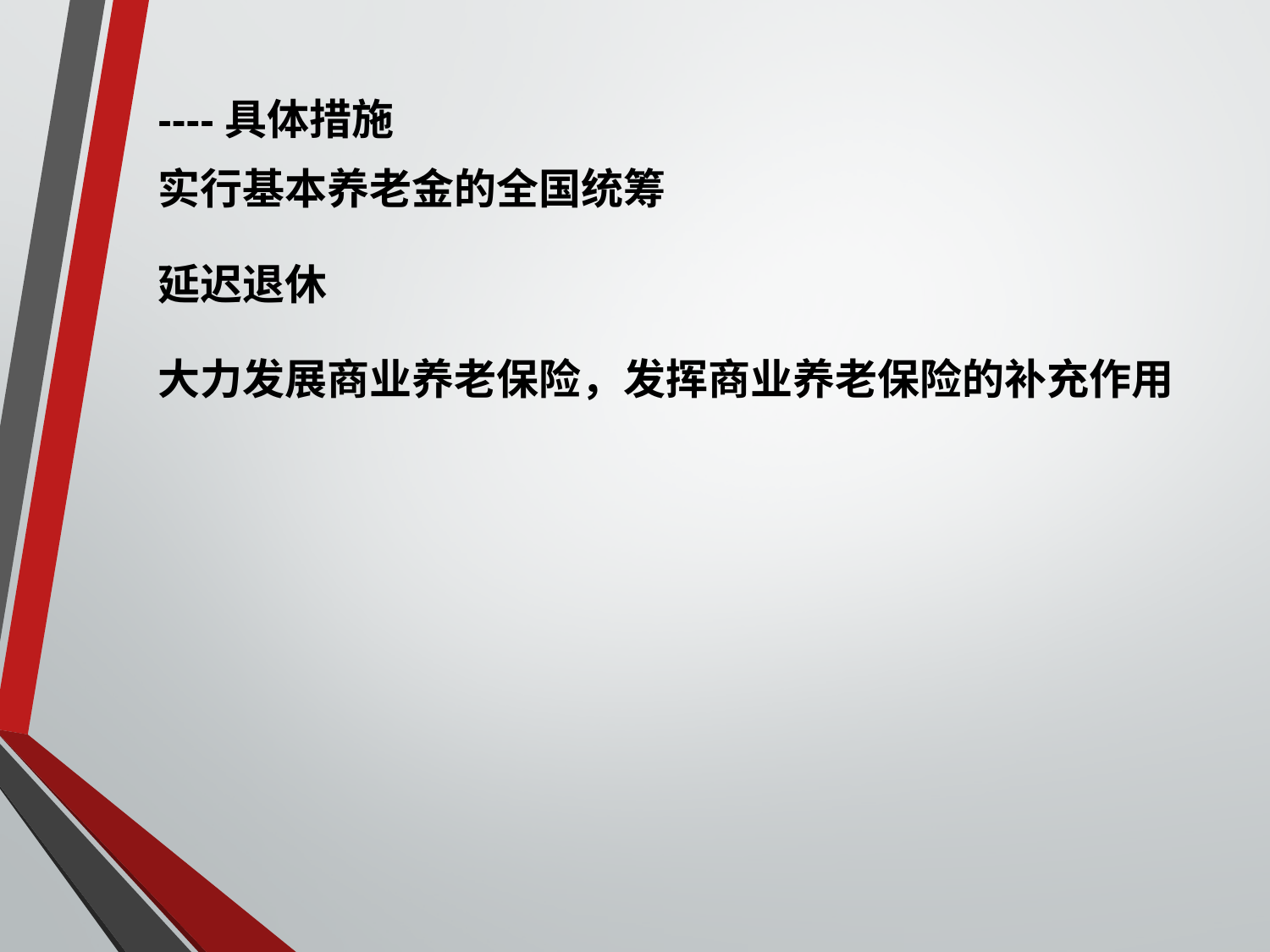

----具体措施
实行基本养老金的全国统筹
延迟退休
大力发展商业养老保险，发挥商业养老保险的补充作用